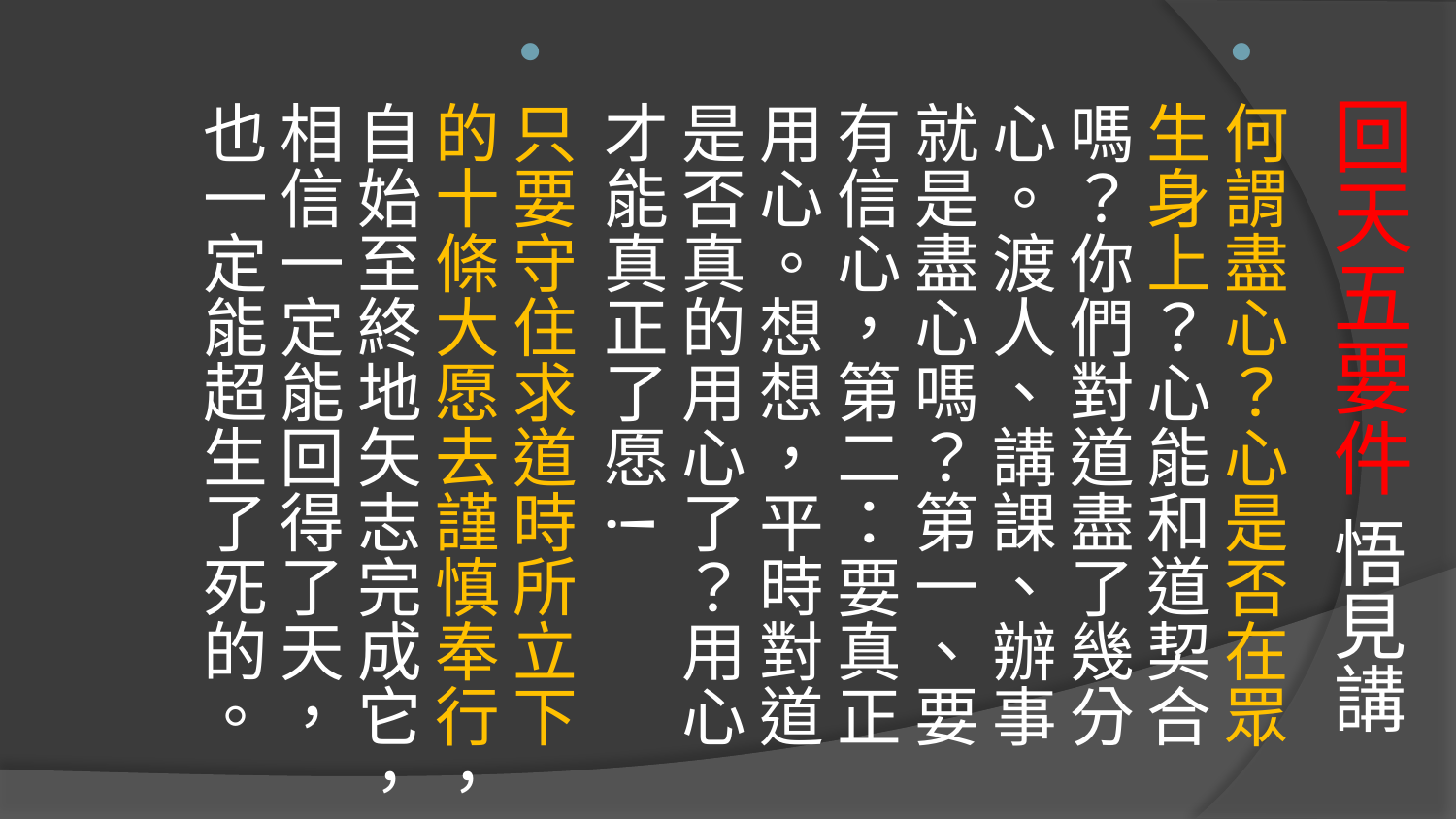

何謂盡心？心是否在眾生身上？心能和道契合嗎？你們對道盡了幾分心。渡人、講課、辦事就是盡心嗎？第一、要有信心，第二：要真正用心。想想，平時對道是否真的用心了？用心才能真正了愿!
只要守住求道時所立下的十條大愿去謹慎奉行，自始至終地矢志完成它，相信一定能回得了天，也一定能超生了死的。

# 回天五要件 悟見講